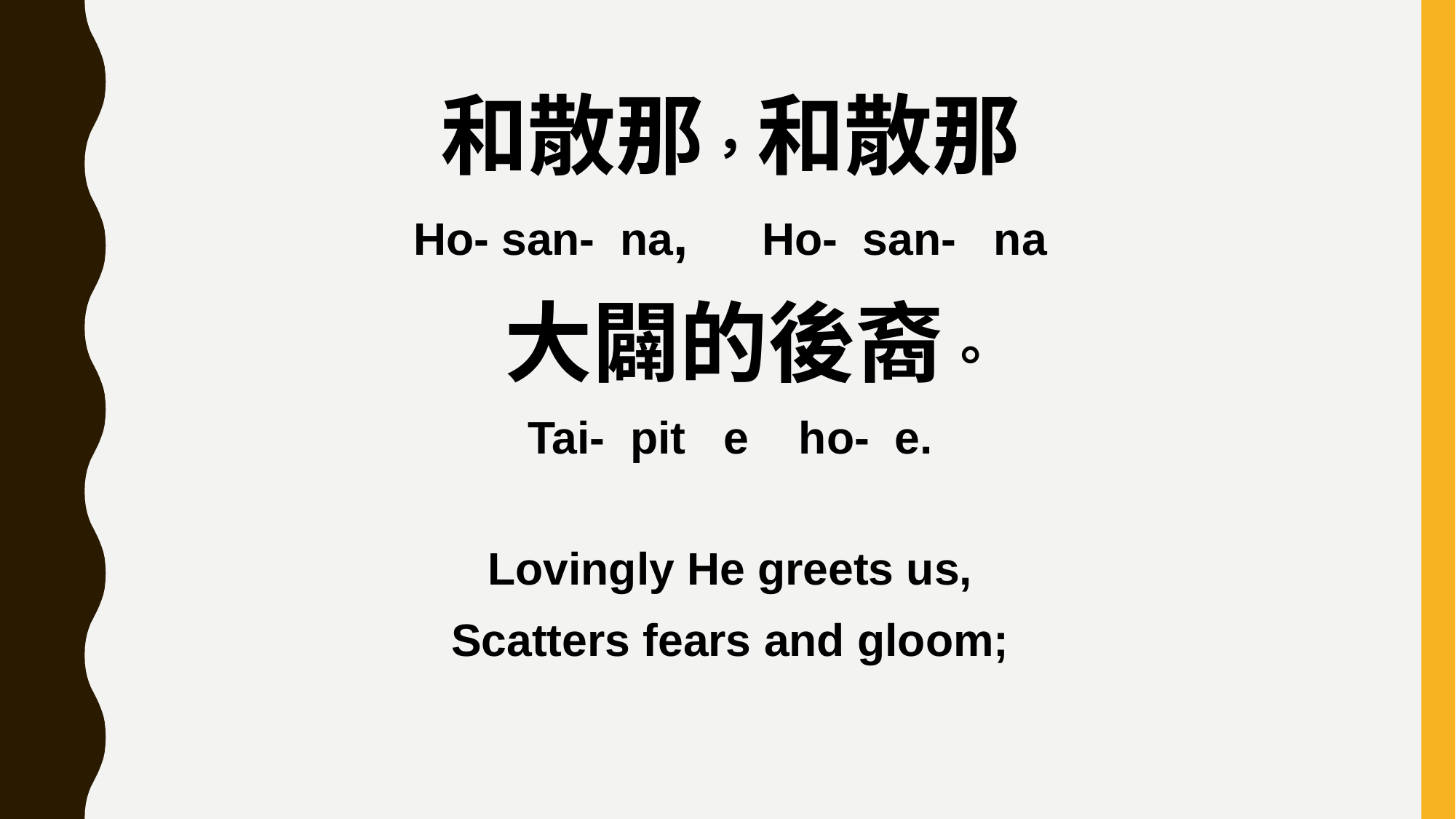

和散那，和散那
Ho- san-  na,     Ho-  san-   na
 大闢的後裔。
Tai-  pit   e    ho-  e.

Lovingly He greets us,
Scatters fears and gloom;